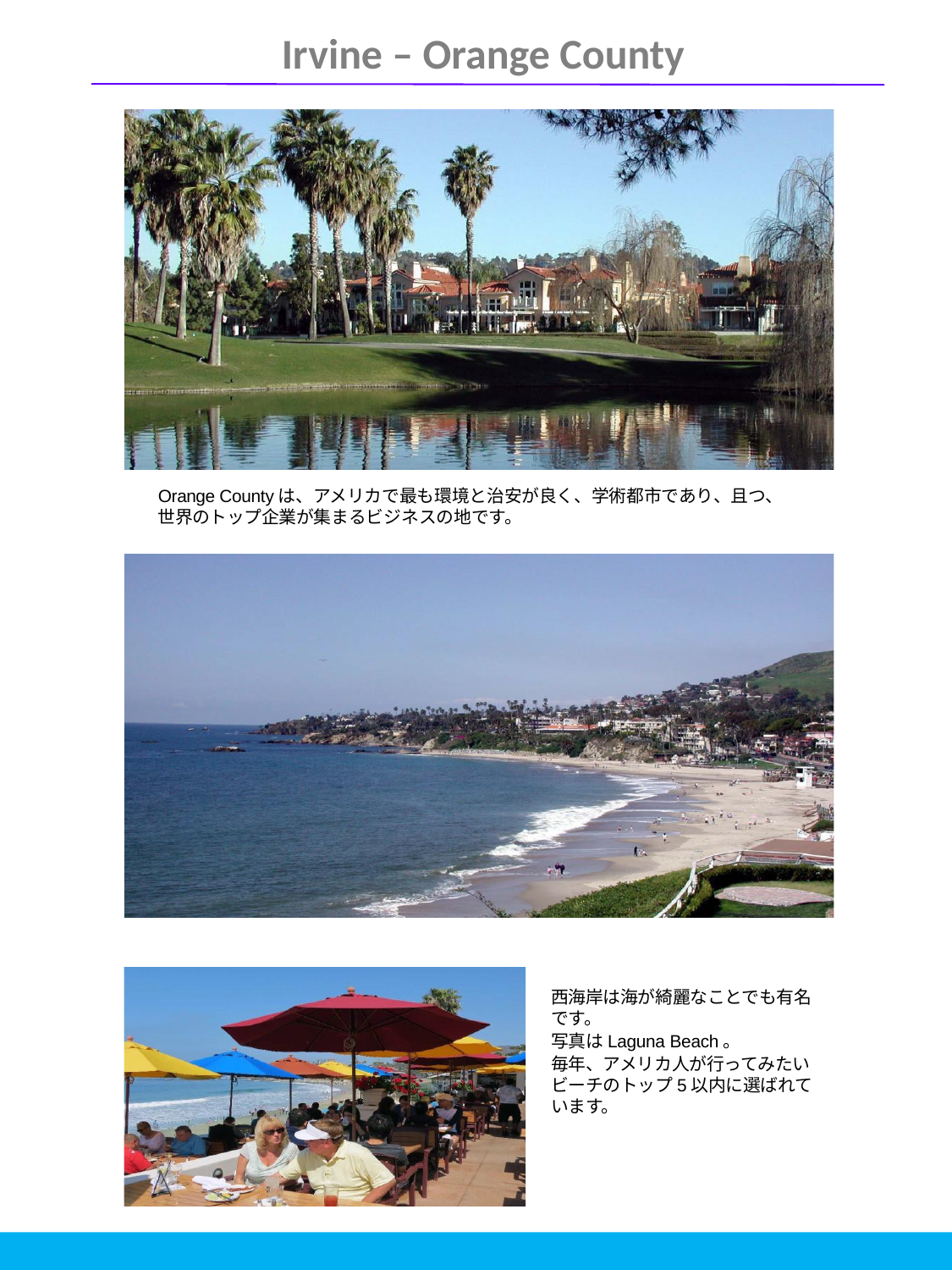

Irvine – Orange County

Orange Countyは、アメリカで最も環境と治安が良く、学術都市であり、且つ、 世界のトップ企業が集まるビジネスの地です。

西海岸は海が綺麗なことでも有名です。
写真はLaguna Beach。
毎年、アメリカ人が行ってみたいビーチのトップ5以内に選ばれています。